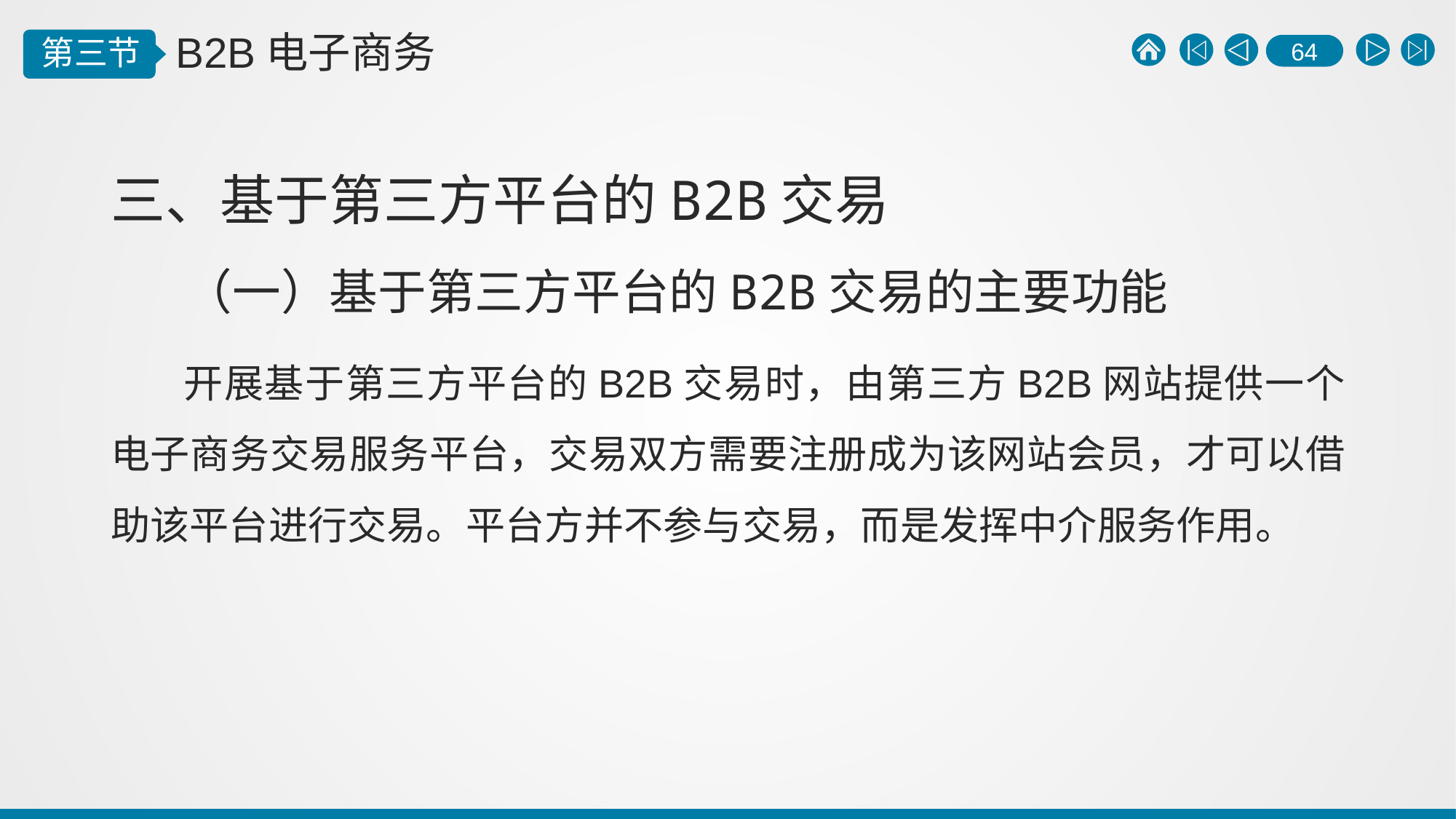

三、基于第三方平台的B2B交易
（一）基于第三方平台的B2B交易的主要功能
开展基于第三方平台的B2B交易时，由第三方B2B网站提供一个电子商务交易服务平台，交易双方需要注册成为该网站会员，才可以借助该平台进行交易。平台方并不参与交易，而是发挥中介服务作用。